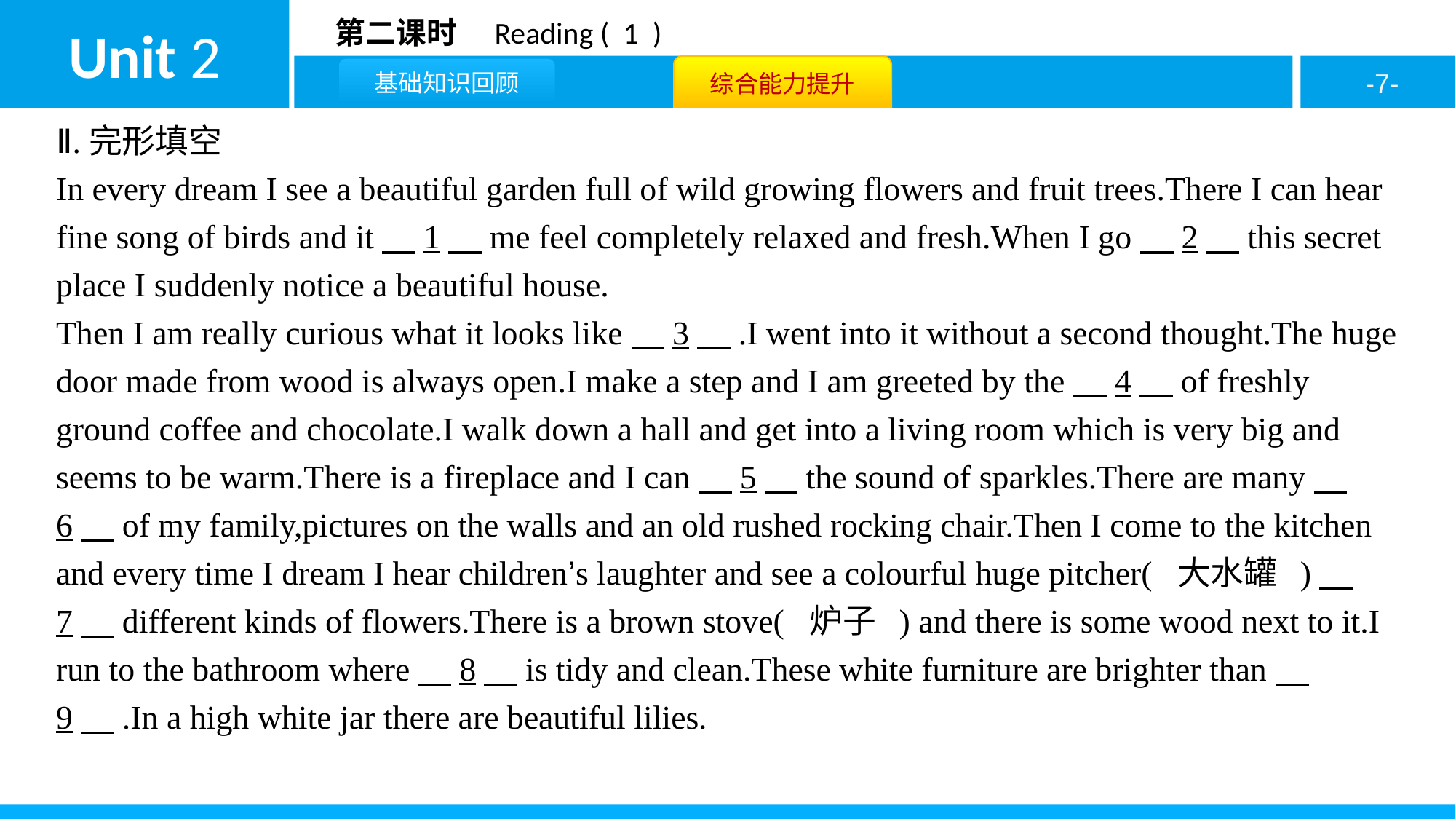

Ⅱ.完形填空
In every dream I see a beautiful garden full of wild growing flowers and fruit trees.There I can hear fine song of birds and it　1　me feel completely relaxed and fresh.When I go　2　this secret place I suddenly notice a beautiful house.
Then I am really curious what it looks like　3　.I went into it without a second thought.The huge door made from wood is always open.I make a step and I am greeted by the　4　of freshly ground coffee and chocolate.I walk down a hall and get into a living room which is very big and seems to be warm.There is a fireplace and I can　5　the sound of sparkles.There are many　6　of my family,pictures on the walls and an old rushed rocking chair.Then I come to the kitchen and every time I dream I hear children’s laughter and see a colourful huge pitcher(  大水罐  )　7　different kinds of flowers.There is a brown stove(  炉子  ) and there is some wood next to it.I run to the bathroom where　8　is tidy and clean.These white furniture are brighter than　9　.In a high white jar there are beautiful lilies.